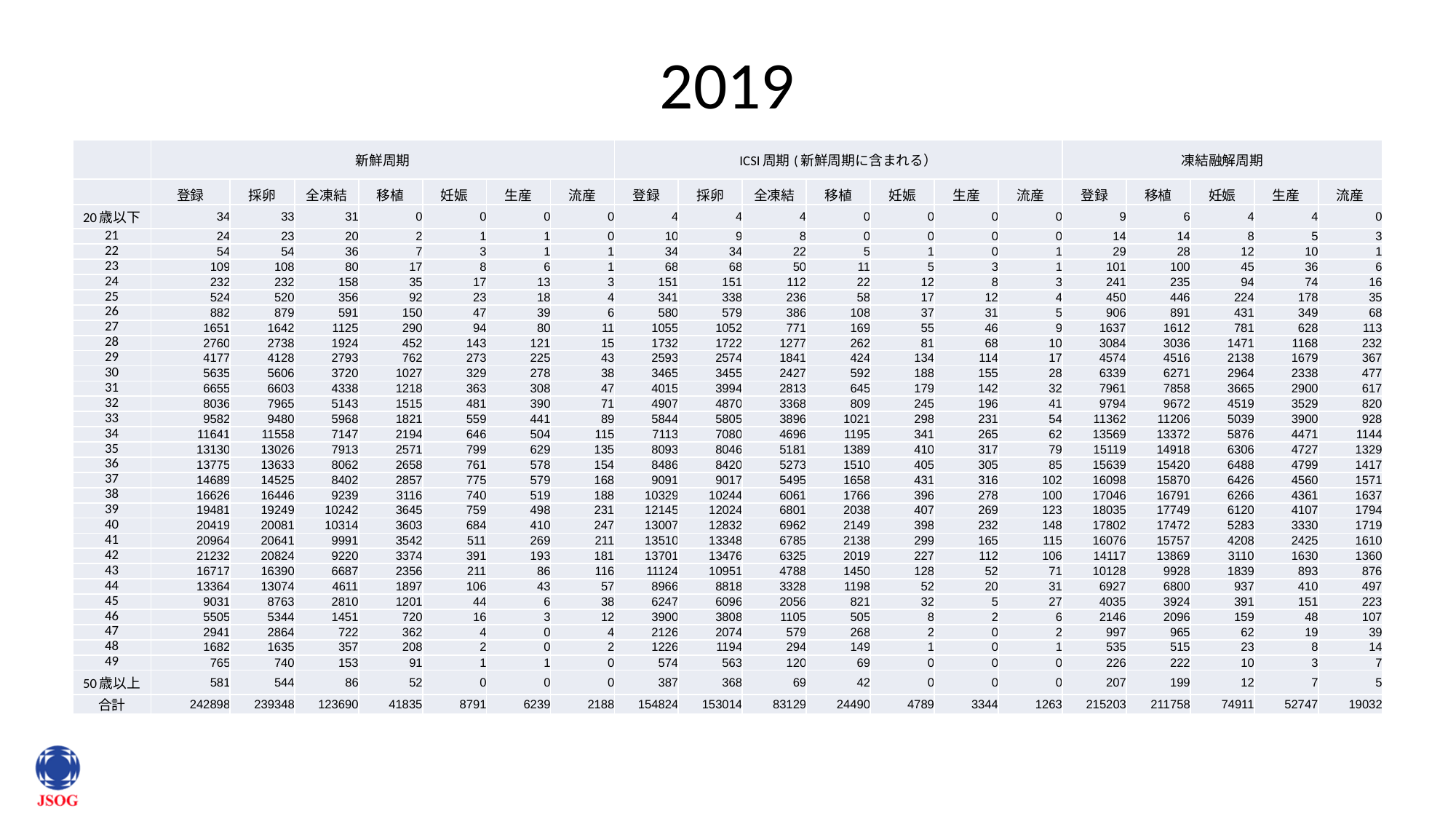

# 2019
|  | 新鮮周期 |  |  |  |  |  |  | ICSI周期(新鮮周期に含まれる） |  |  |  |  |  |  | 凍結融解周期 |  |  |  |  |
| --- | --- | --- | --- | --- | --- | --- | --- | --- | --- | --- | --- | --- | --- | --- | --- | --- | --- | --- | --- |
|  | 登録 | 採卵 | 全凍結 | 移植 | 妊娠 | 生産 | 流産 | 登録 | 採卵 | 全凍結 | 移植 | 妊娠 | 生産 | 流産 | 登録 | 移植 | 妊娠 | 生産 | 流産 |
| 20歳以下 | 34 | 33 | 31 | 0 | 0 | 0 | 0 | 4 | 4 | 4 | 0 | 0 | 0 | 0 | 9 | 6 | 4 | 4 | 0 |
| 21 | 24 | 23 | 20 | 2 | 1 | 1 | 0 | 10 | 9 | 8 | 0 | 0 | 0 | 0 | 14 | 14 | 8 | 5 | 3 |
| 22 | 54 | 54 | 36 | 7 | 3 | 1 | 1 | 34 | 34 | 22 | 5 | 1 | 0 | 1 | 29 | 28 | 12 | 10 | 1 |
| 23 | 109 | 108 | 80 | 17 | 8 | 6 | 1 | 68 | 68 | 50 | 11 | 5 | 3 | 1 | 101 | 100 | 45 | 36 | 6 |
| 24 | 232 | 232 | 158 | 35 | 17 | 13 | 3 | 151 | 151 | 112 | 22 | 12 | 8 | 3 | 241 | 235 | 94 | 74 | 16 |
| 25 | 524 | 520 | 356 | 92 | 23 | 18 | 4 | 341 | 338 | 236 | 58 | 17 | 12 | 4 | 450 | 446 | 224 | 178 | 35 |
| 26 | 882 | 879 | 591 | 150 | 47 | 39 | 6 | 580 | 579 | 386 | 108 | 37 | 31 | 5 | 906 | 891 | 431 | 349 | 68 |
| 27 | 1651 | 1642 | 1125 | 290 | 94 | 80 | 11 | 1055 | 1052 | 771 | 169 | 55 | 46 | 9 | 1637 | 1612 | 781 | 628 | 113 |
| 28 | 2760 | 2738 | 1924 | 452 | 143 | 121 | 15 | 1732 | 1722 | 1277 | 262 | 81 | 68 | 10 | 3084 | 3036 | 1471 | 1168 | 232 |
| 29 | 4177 | 4128 | 2793 | 762 | 273 | 225 | 43 | 2593 | 2574 | 1841 | 424 | 134 | 114 | 17 | 4574 | 4516 | 2138 | 1679 | 367 |
| 30 | 5635 | 5606 | 3720 | 1027 | 329 | 278 | 38 | 3465 | 3455 | 2427 | 592 | 188 | 155 | 28 | 6339 | 6271 | 2964 | 2338 | 477 |
| 31 | 6655 | 6603 | 4338 | 1218 | 363 | 308 | 47 | 4015 | 3994 | 2813 | 645 | 179 | 142 | 32 | 7961 | 7858 | 3665 | 2900 | 617 |
| 32 | 8036 | 7965 | 5143 | 1515 | 481 | 390 | 71 | 4907 | 4870 | 3368 | 809 | 245 | 196 | 41 | 9794 | 9672 | 4519 | 3529 | 820 |
| 33 | 9582 | 9480 | 5968 | 1821 | 559 | 441 | 89 | 5844 | 5805 | 3896 | 1021 | 298 | 231 | 54 | 11362 | 11206 | 5039 | 3900 | 928 |
| 34 | 11641 | 11558 | 7147 | 2194 | 646 | 504 | 115 | 7113 | 7080 | 4696 | 1195 | 341 | 265 | 62 | 13569 | 13372 | 5876 | 4471 | 1144 |
| 35 | 13130 | 13026 | 7913 | 2571 | 799 | 629 | 135 | 8093 | 8046 | 5181 | 1389 | 410 | 317 | 79 | 15119 | 14918 | 6306 | 4727 | 1329 |
| 36 | 13775 | 13633 | 8062 | 2658 | 761 | 578 | 154 | 8486 | 8420 | 5273 | 1510 | 405 | 305 | 85 | 15639 | 15420 | 6488 | 4799 | 1417 |
| 37 | 14689 | 14525 | 8402 | 2857 | 775 | 579 | 168 | 9091 | 9017 | 5495 | 1658 | 431 | 316 | 102 | 16098 | 15870 | 6426 | 4560 | 1571 |
| 38 | 16626 | 16446 | 9239 | 3116 | 740 | 519 | 188 | 10329 | 10244 | 6061 | 1766 | 396 | 278 | 100 | 17046 | 16791 | 6266 | 4361 | 1637 |
| 39 | 19481 | 19249 | 10242 | 3645 | 759 | 498 | 231 | 12145 | 12024 | 6801 | 2038 | 407 | 269 | 123 | 18035 | 17749 | 6120 | 4107 | 1794 |
| 40 | 20419 | 20081 | 10314 | 3603 | 684 | 410 | 247 | 13007 | 12832 | 6962 | 2149 | 398 | 232 | 148 | 17802 | 17472 | 5283 | 3330 | 1719 |
| 41 | 20964 | 20641 | 9991 | 3542 | 511 | 269 | 211 | 13510 | 13348 | 6785 | 2138 | 299 | 165 | 115 | 16076 | 15757 | 4208 | 2425 | 1610 |
| 42 | 21232 | 20824 | 9220 | 3374 | 391 | 193 | 181 | 13701 | 13476 | 6325 | 2019 | 227 | 112 | 106 | 14117 | 13869 | 3110 | 1630 | 1360 |
| 43 | 16717 | 16390 | 6687 | 2356 | 211 | 86 | 116 | 11124 | 10951 | 4788 | 1450 | 128 | 52 | 71 | 10128 | 9928 | 1839 | 893 | 876 |
| 44 | 13364 | 13074 | 4611 | 1897 | 106 | 43 | 57 | 8966 | 8818 | 3328 | 1198 | 52 | 20 | 31 | 6927 | 6800 | 937 | 410 | 497 |
| 45 | 9031 | 8763 | 2810 | 1201 | 44 | 6 | 38 | 6247 | 6096 | 2056 | 821 | 32 | 5 | 27 | 4035 | 3924 | 391 | 151 | 223 |
| 46 | 5505 | 5344 | 1451 | 720 | 16 | 3 | 12 | 3900 | 3808 | 1105 | 505 | 8 | 2 | 6 | 2146 | 2096 | 159 | 48 | 107 |
| 47 | 2941 | 2864 | 722 | 362 | 4 | 0 | 4 | 2126 | 2074 | 579 | 268 | 2 | 0 | 2 | 997 | 965 | 62 | 19 | 39 |
| 48 | 1682 | 1635 | 357 | 208 | 2 | 0 | 2 | 1226 | 1194 | 294 | 149 | 1 | 0 | 1 | 535 | 515 | 23 | 8 | 14 |
| 49 | 765 | 740 | 153 | 91 | 1 | 1 | 0 | 574 | 563 | 120 | 69 | 0 | 0 | 0 | 226 | 222 | 10 | 3 | 7 |
| 50歳以上 | 581 | 544 | 86 | 52 | 0 | 0 | 0 | 387 | 368 | 69 | 42 | 0 | 0 | 0 | 207 | 199 | 12 | 7 | 5 |
| 合計 | 242898 | 239348 | 123690 | 41835 | 8791 | 6239 | 2188 | 154824 | 153014 | 83129 | 24490 | 4789 | 3344 | 1263 | 215203 | 211758 | 74911 | 52747 | 19032 |